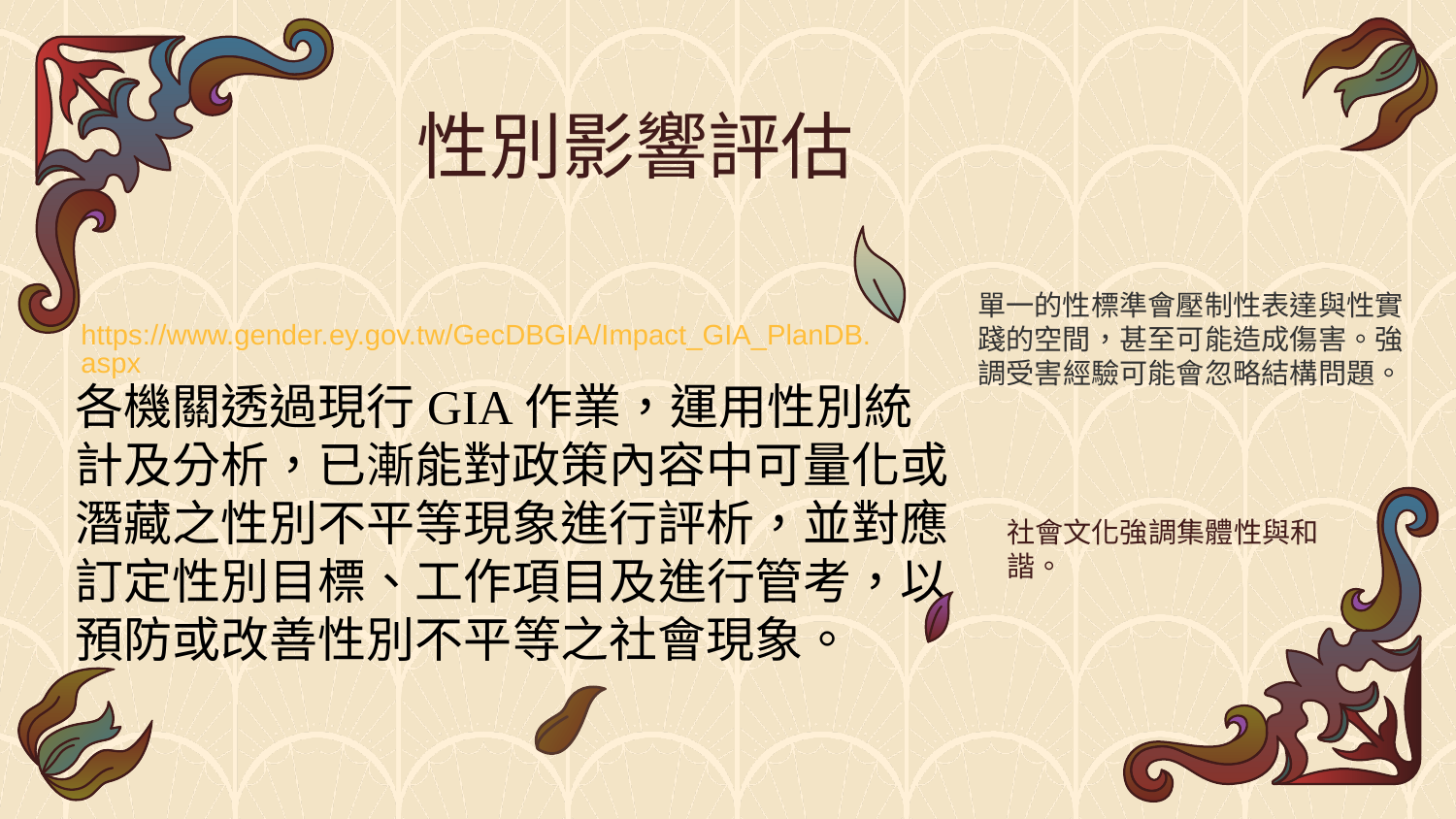

# 性別影響評估

單一的性標準會壓制性表達與性實踐的空間，甚至可能造成傷害。強調受害經驗可能會忽略結構問題。
https://www.gender.ey.gov.tw/GecDBGIA/Impact_GIA_PlanDB.aspx

各機關透過現行GIA作業，運用性別統計及分析，已漸能對政策內容中可量化或潛藏之性別不平等現象進行評析，並對應訂定性別目標、工作項目及進行管考，以預防或改善性別不平等之社會現象。
社會文化強調集體性與和諧。